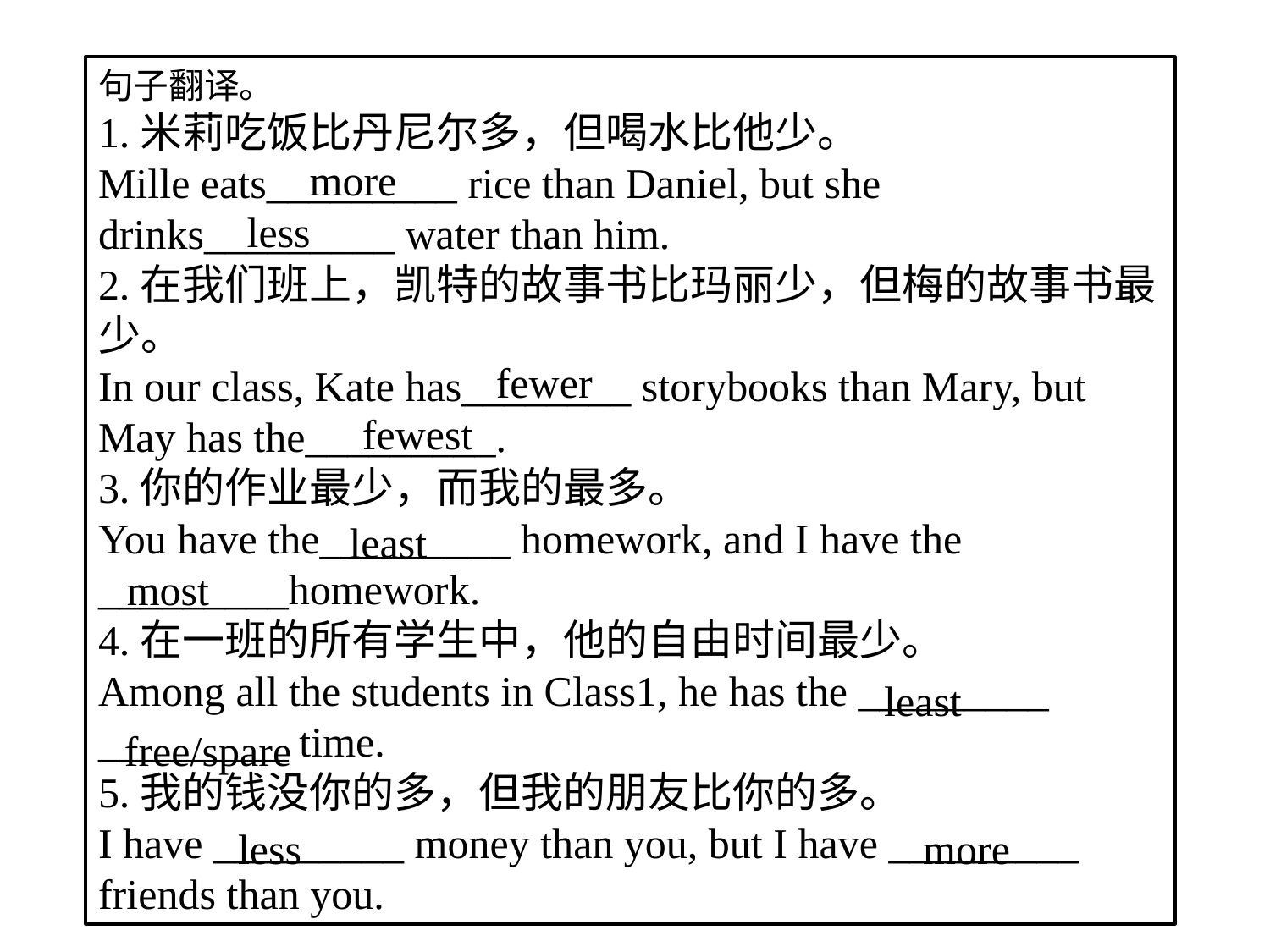

句子翻译。
1.米莉吃饭比丹尼尔多，但喝水比他少。
Mille eats_________ rice than Daniel, but she drinks_________ water than him.
2.在我们班上，凯特的故事书比玛丽少，但梅的故事书最少。
In our class, Kate has________ storybooks than Mary, but May has the_________.
3.你的作业最少，而我的最多。
You have the_________ homework, and I have the _________homework.
4.在一班的所有学生中，他的自由时间最少。
Among all the students in Class1, he has the _________ _________ time.
5.我的钱没你的多，但我的朋友比你的多。
I have _________ money than you, but I have _________ friends than you.
#
more
less

fewer
fewest
least
most
least
free/spare
less
more